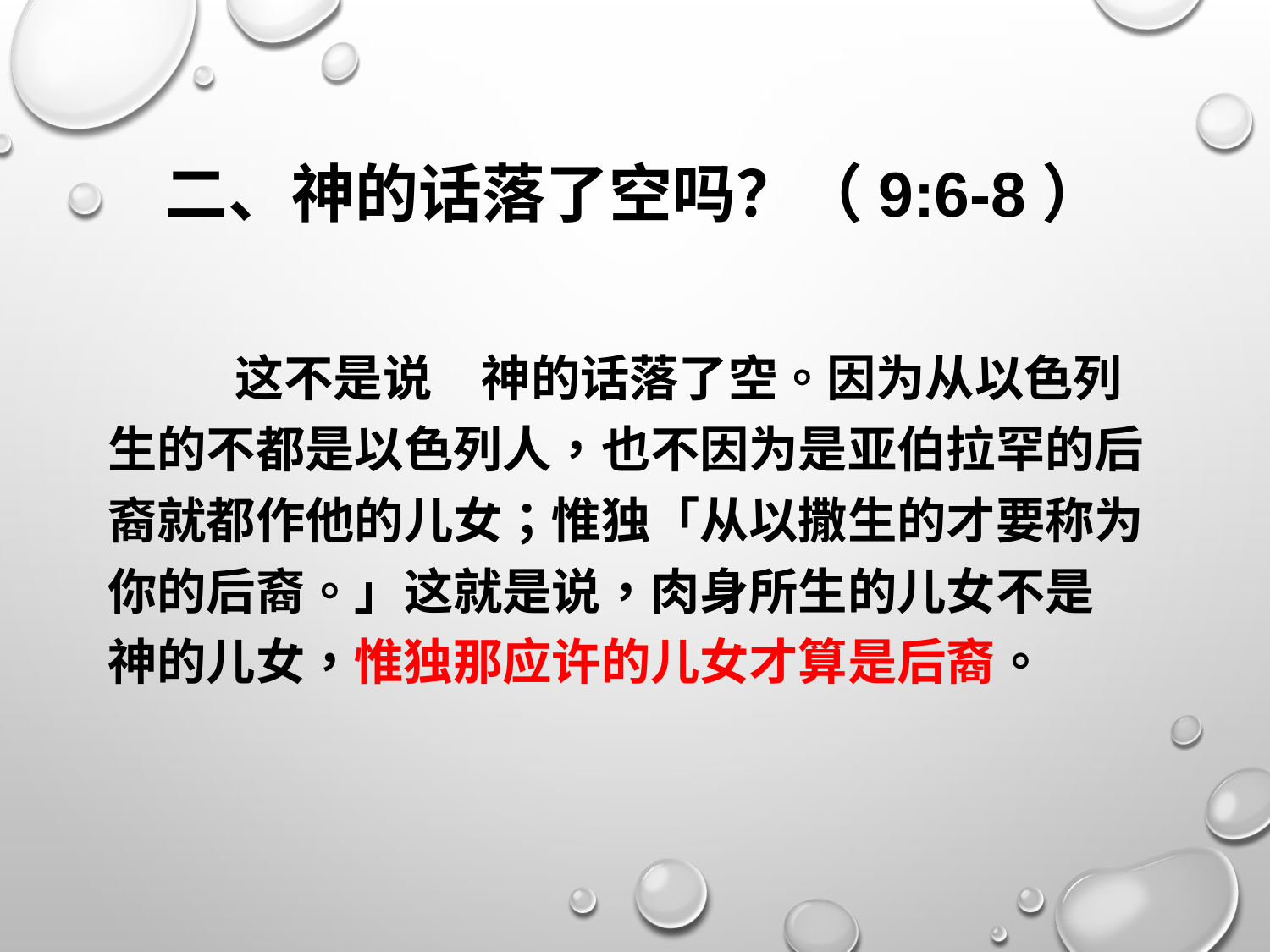

# 二、神的话落了空吗？（9:6-8）
	这不是说　神的话落了空。因为从以色列生的不都是以色列人，也不因为是亚伯拉罕的后裔就都作他的儿女；惟独「从以撒生的才要称为你的后裔。」这就是说，肉身所生的儿女不是　神的儿女，惟独那应许的儿女才算是后裔。